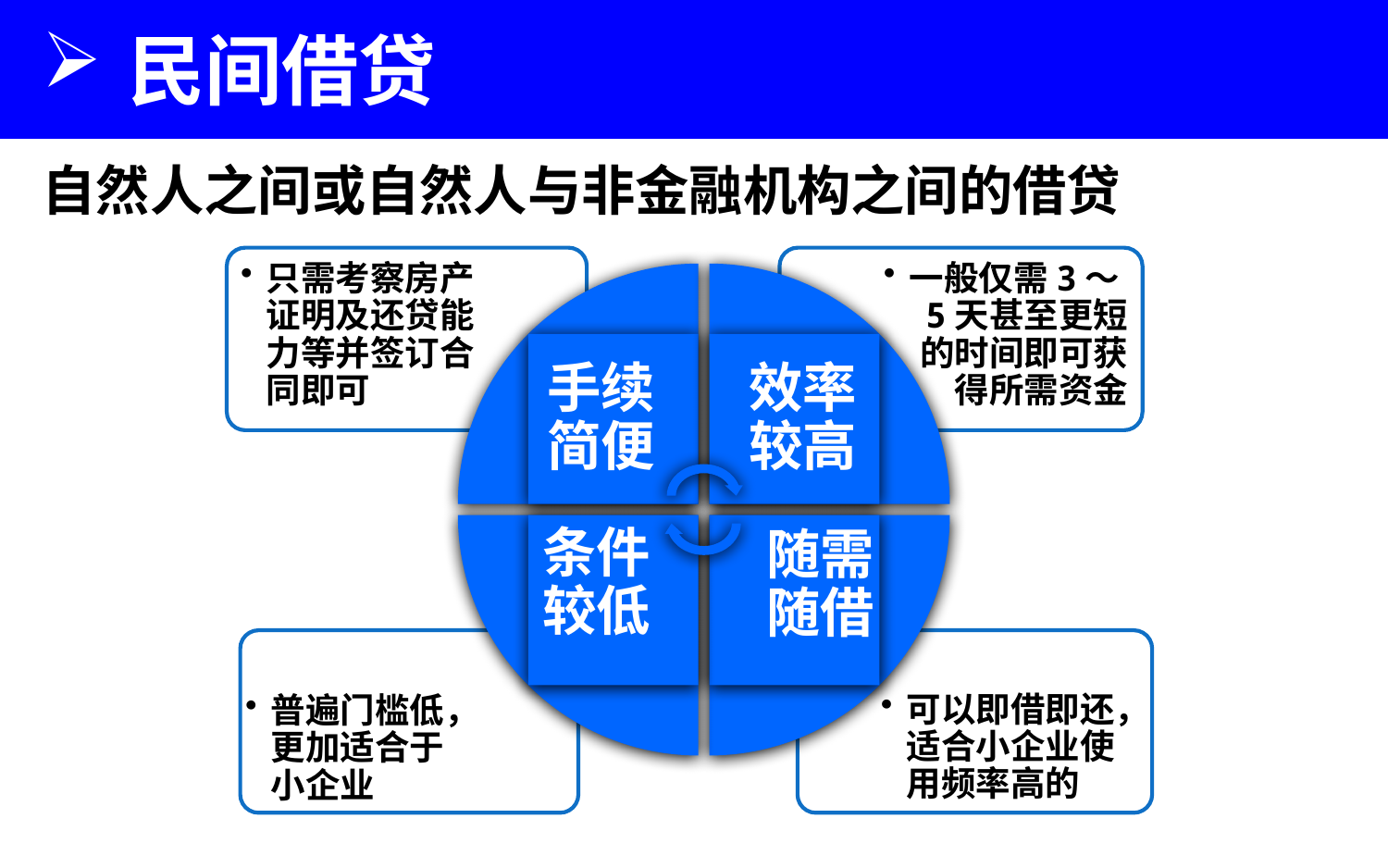

民间借贷
自然人之间或自然人与非金融机构之间的借贷

只需考察房产证明及还贷能力等并签订合同即可

一般仅需3～5天甚至更短的时间即可获得所需资金

手续简便
效率较高

条件较低
随需随借

普遍门槛低，更加适合于小企业

可以即借即还，适合小企业使用频率高的